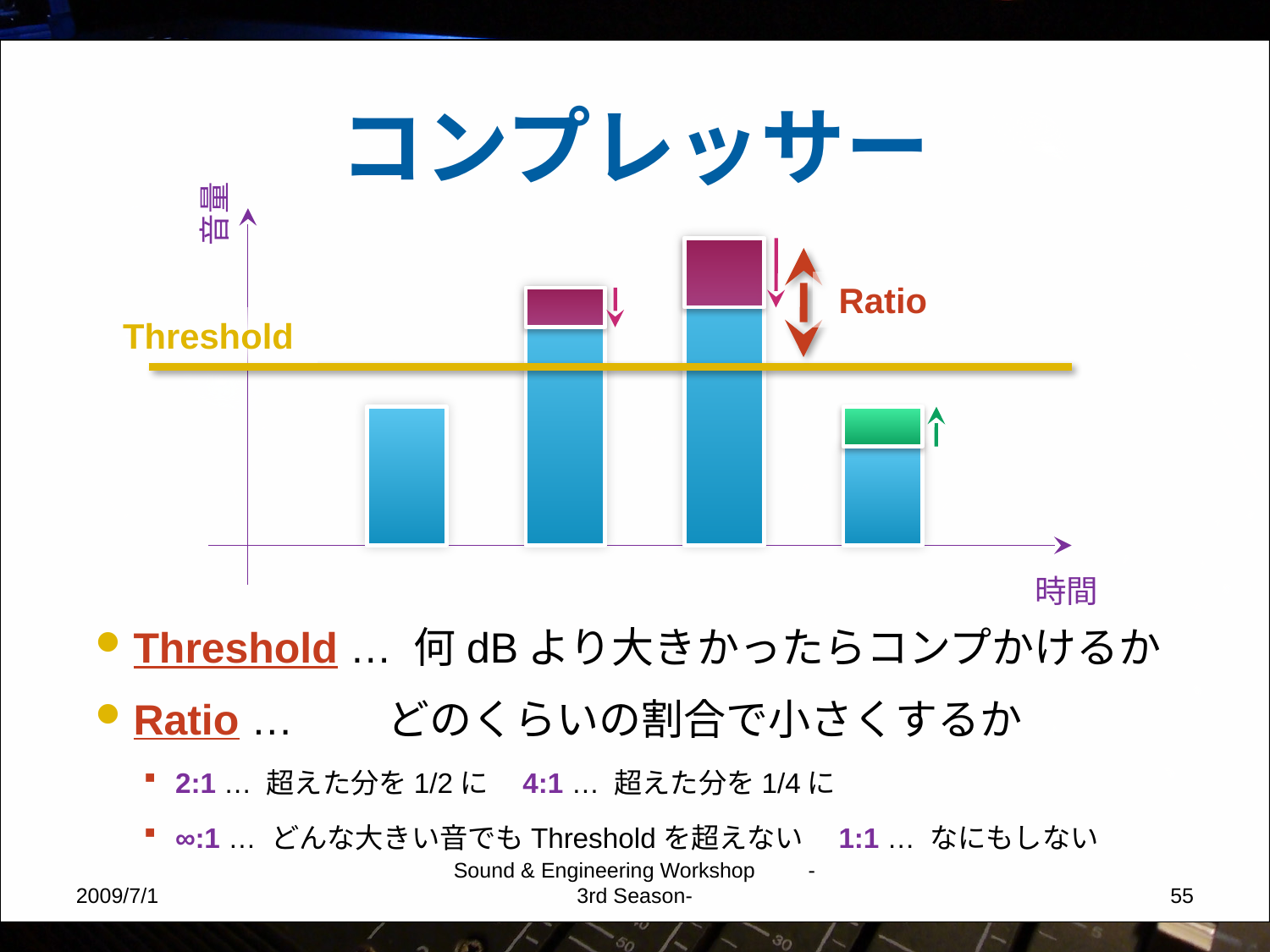

# コンプレッサー
音量

Ratio

Threshold

時間
Threshold … 何dBより大きかったらコンプかけるか
Ratio … 	どのくらいの割合で小さくするか
2:1 … 超えた分を1/2に　4:1 … 超えた分を1/4に
∞:1 … どんな大きい音でもThresholdを超えない　1:1 … なにもしない
2009/7/1
Sound & Engineering Workshop         -3rd Season-
55